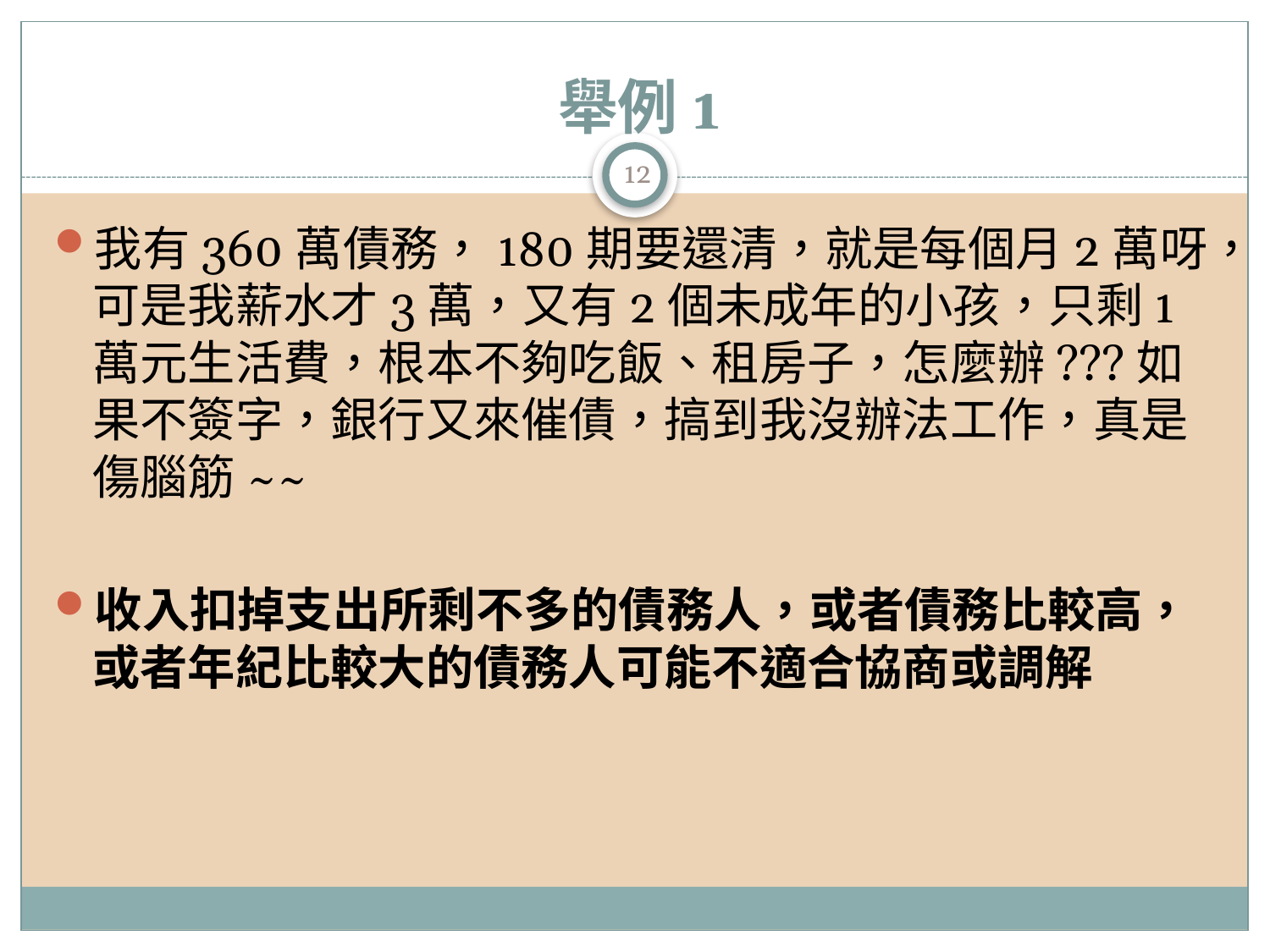

# 舉例1
12
我有360萬債務，180期要還清，就是每個月2萬呀，可是我薪水才3萬，又有2個未成年的小孩，只剩1萬元生活費，根本不夠吃飯、租房子，怎麼辦???如果不簽字，銀行又來催債，搞到我沒辦法工作，真是傷腦筋~~

收入扣掉支出所剩不多的債務人，或者債務比較高，或者年紀比較大的債務人可能不適合協商或調解